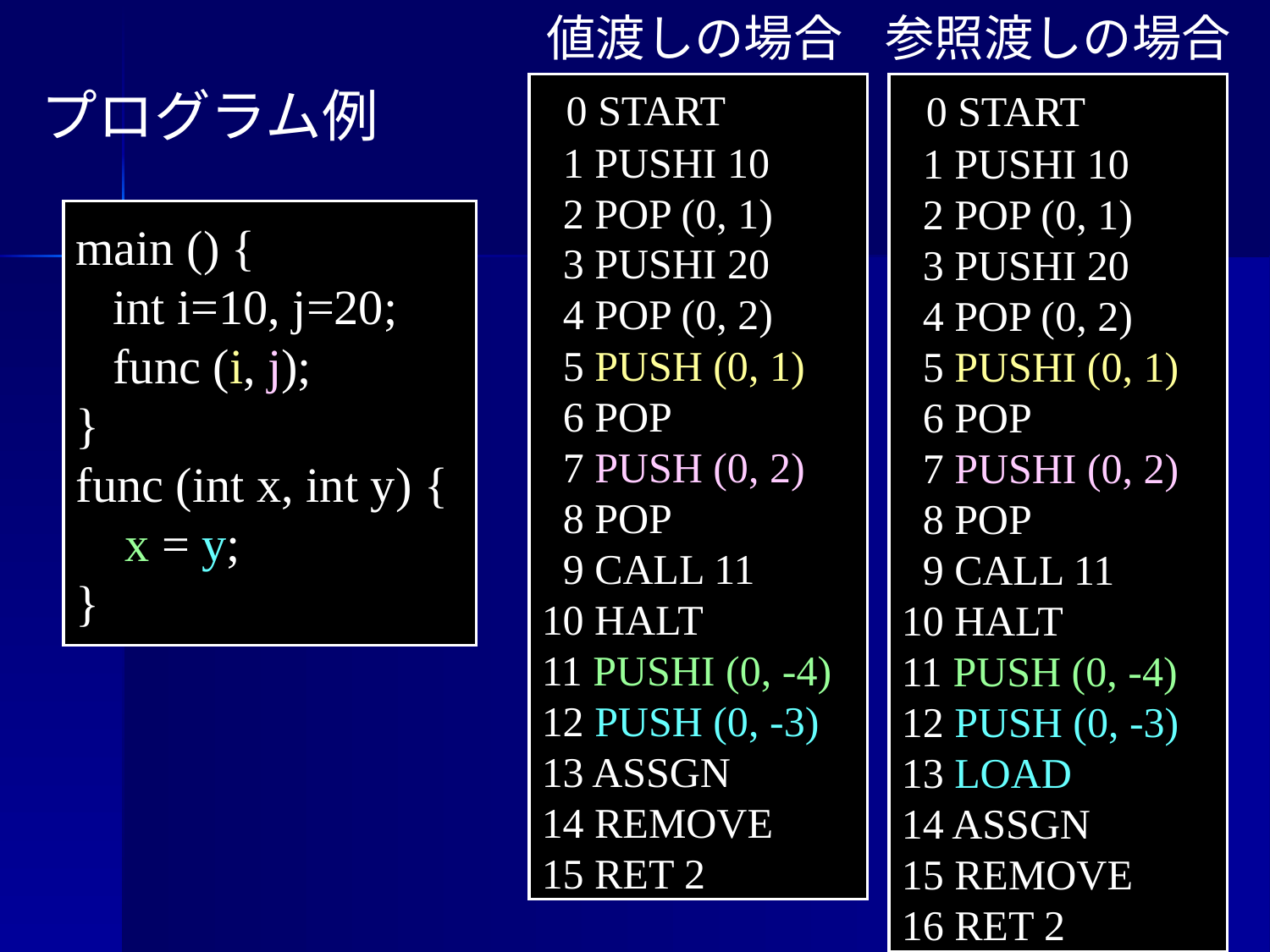

値渡しの場合
参照渡しの場合
プログラム例
  0 START
  1 PUSHI 10
  2 POP (0, 1)
  3 PUSHI 20
  4 POP (0, 2)
  5 PUSH (0, 1)
  6 POP
  7 PUSH (0, 2)
  8 POP
  9 CALL 11
10 HALT
11 PUSHI (0, -4)
12 PUSH (0, -3)
13 ASSGN
14 REMOVE
15 RET 2
  0 START
  1 PUSHI 10
  2 POP (0, 1)
  3 PUSHI 20
  4 POP (0, 2)
  5 PUSHI (0, 1)
  6 POP
  7 PUSHI (0, 2)
  8 POP
  9 CALL 11
10 HALT
11 PUSH (0, -4)
12 PUSH (0, -3)
13 LOAD
14 ASSGN
15 REMOVE
16 RET 2
main () {
   int i=10, j=20;
   func (i, j);
}
func (int x, int y) {
    x = y;
}